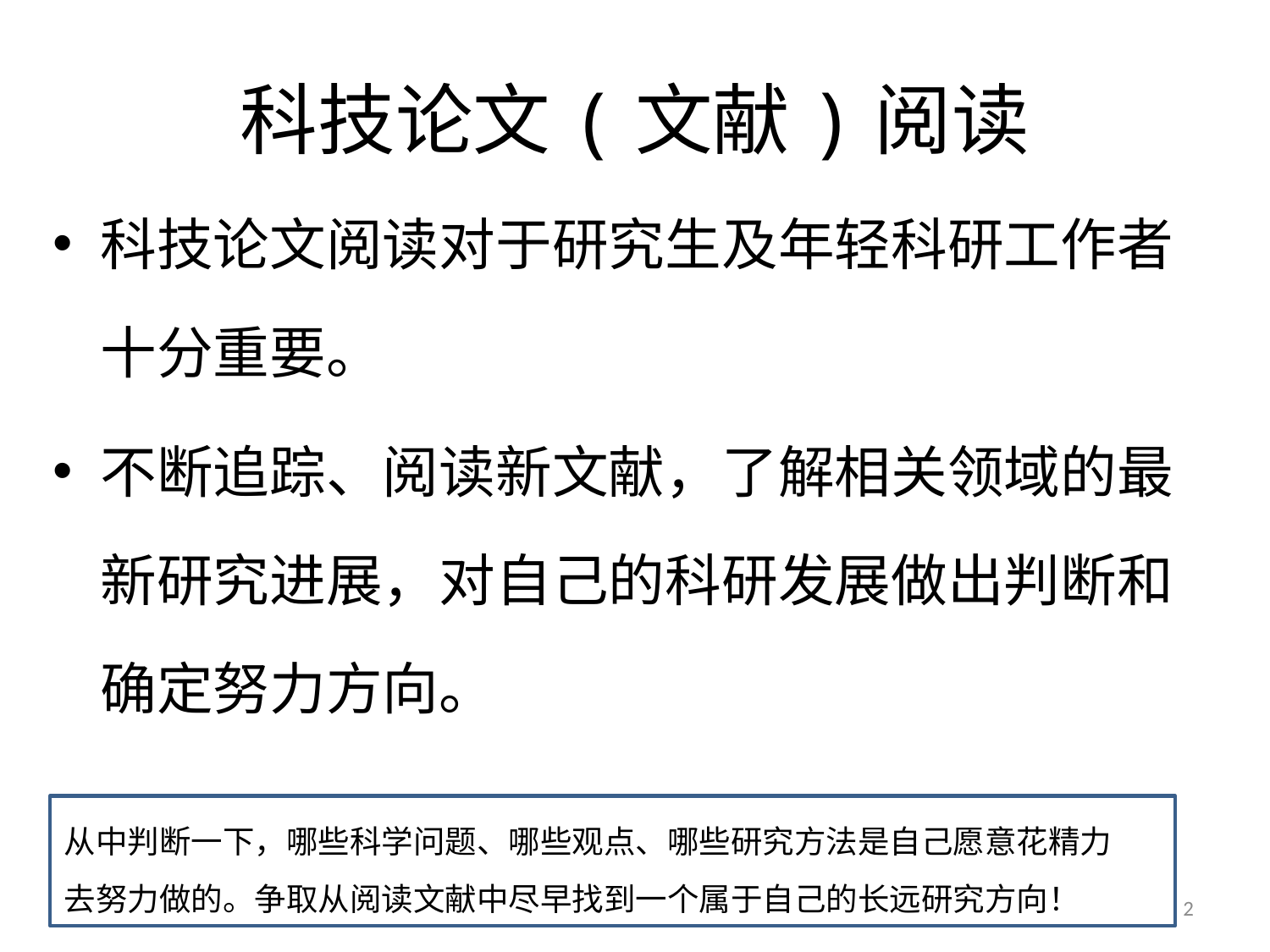

# 科技论文(文献)阅读
科技论文阅读对于研究生及年轻科研工作者十分重要。
不断追踪、阅读新文献，了解相关领域的最新研究进展，对自己的科研发展做出判断和确定努力方向。

从中判断一下，哪些科学问题、哪些观点、哪些研究方法是自己愿意花精力去努力做的。争取从阅读文献中尽早找到一个属于自己的长远研究方向！
2